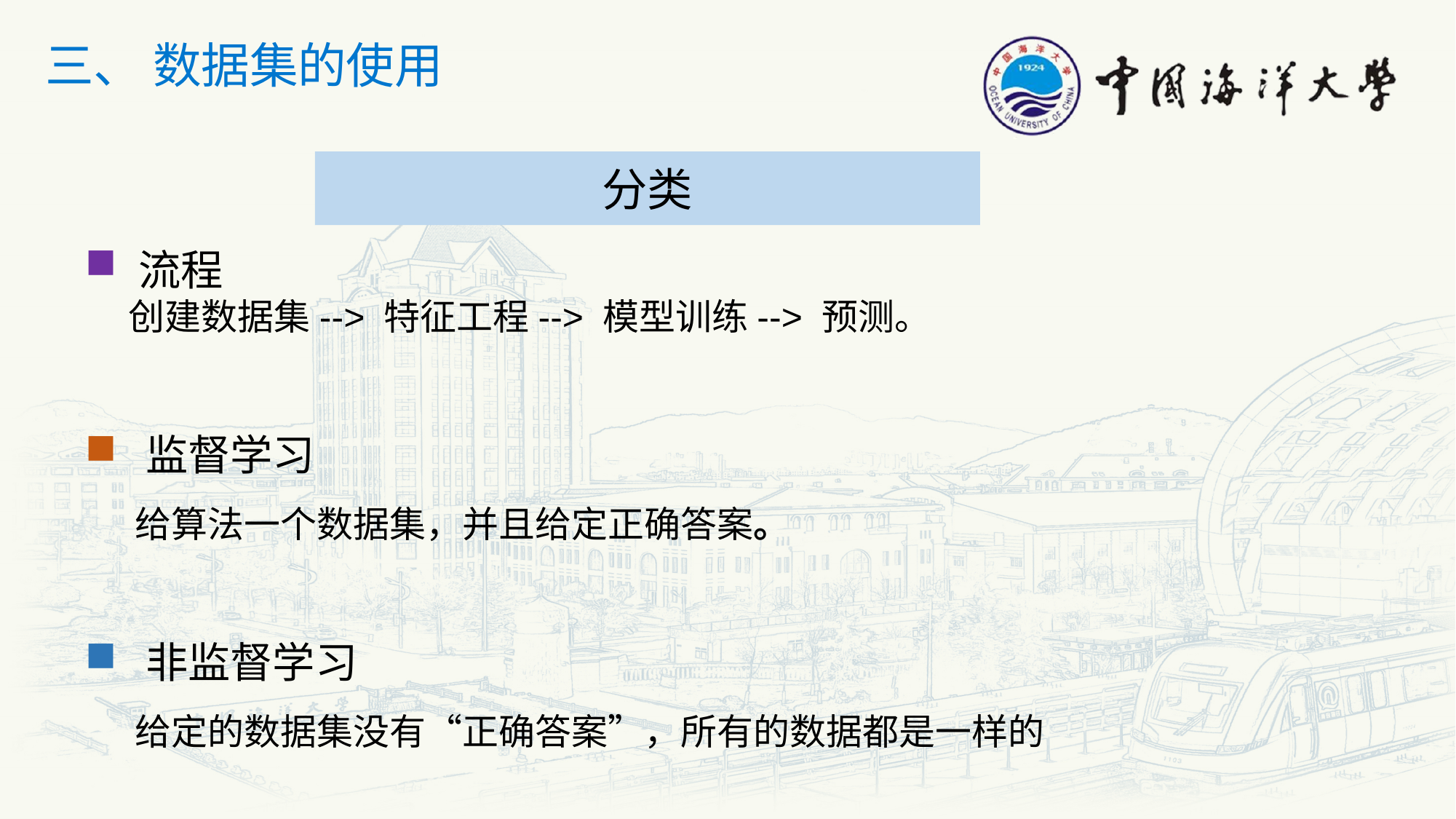

三、 数据集的使用
分类
 流程
      创建数据集--> 特征工程--> 模型训练--> 预测。

 监督学习
     给算法⼀个数据集，并且给定正确答案。

 非监督学习
     给定的数据集没有“正确答案”，所有的数据都是⼀样的